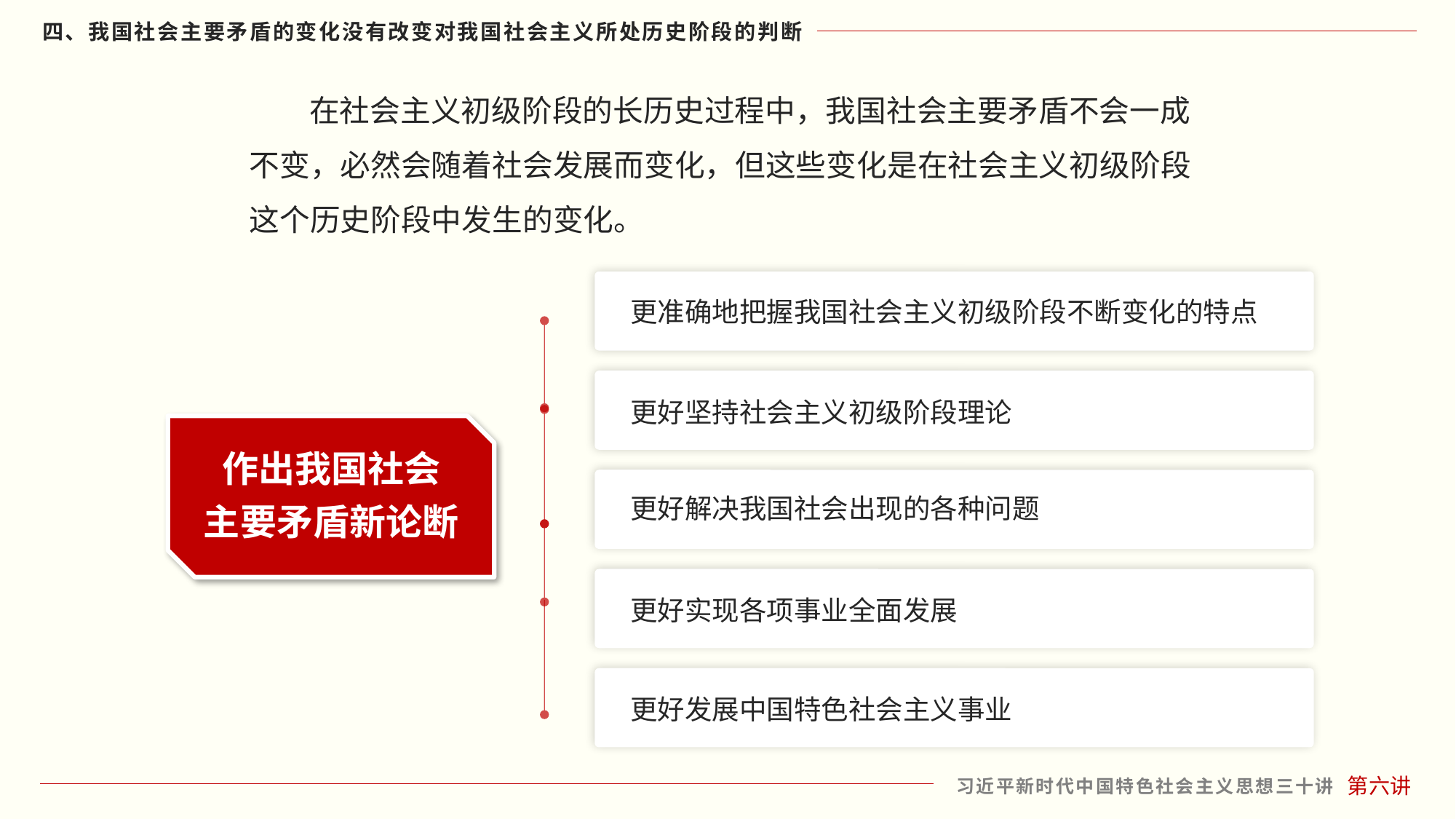

在社会主义初级阶段的长历史过程中，我国社会主要矛盾不会一成不变，必然会随着社会发展而变化，但这些变化是在社会主义初级阶段这个历史阶段中发生的变化。
   更准确地把握我国社会主义初级阶段不断变化的特点

   更好坚持社会主义初级阶段理论

作出我国社会
主要矛盾新论断
   更好解决我国社会出现的各种问题

   更好实现各项事业全面发展

   更好发展中国特色社会主义事业